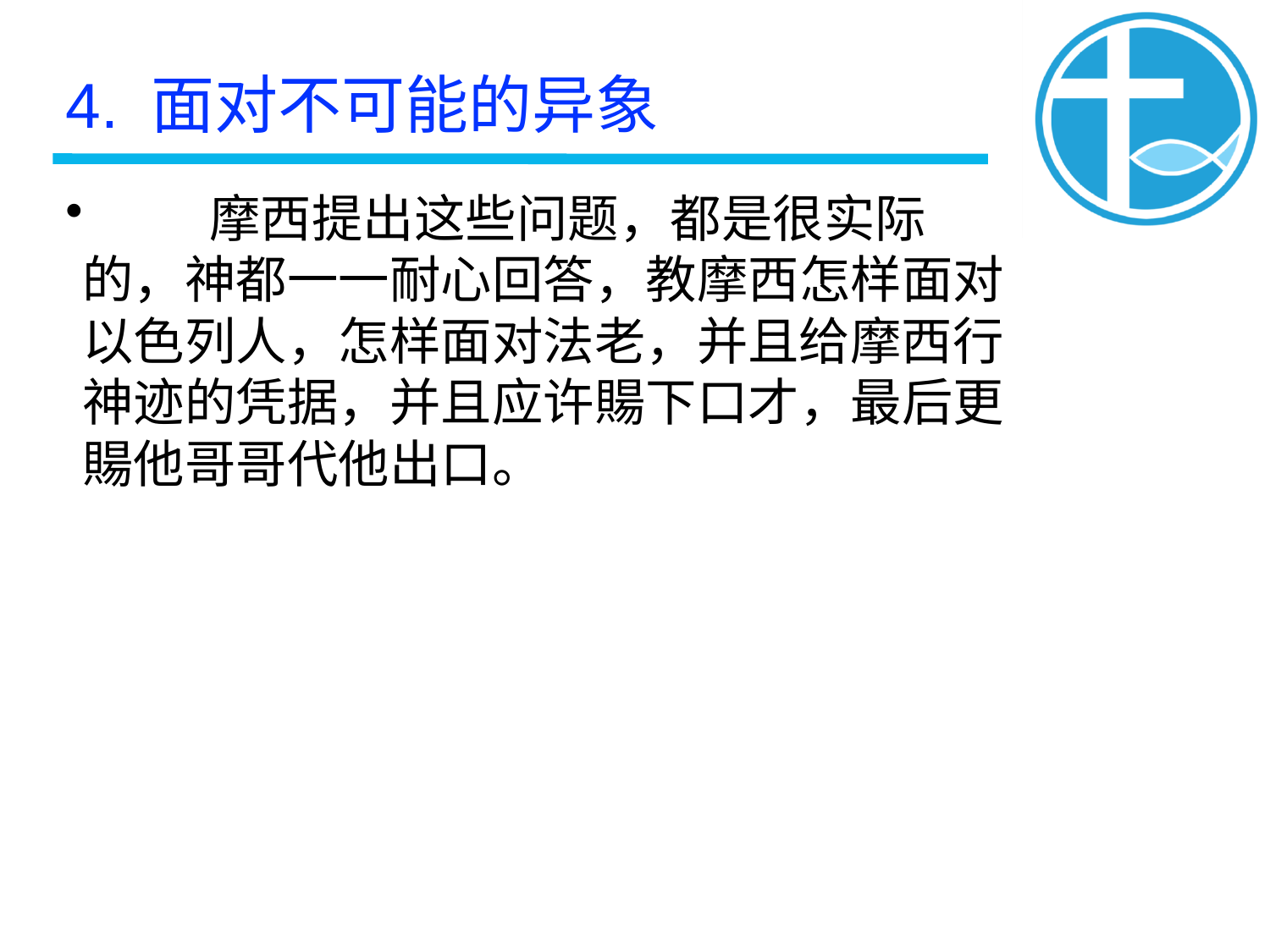

4. 面对不可能的异象
	摩西提出这些问题，都是很实际的，神都一一耐心回答，教摩西怎样面对以色列人，怎样面对法老，并且给摩西行神迹的凭据，并且应许𧶽下口才，最后更𧶽他哥哥代他出口。